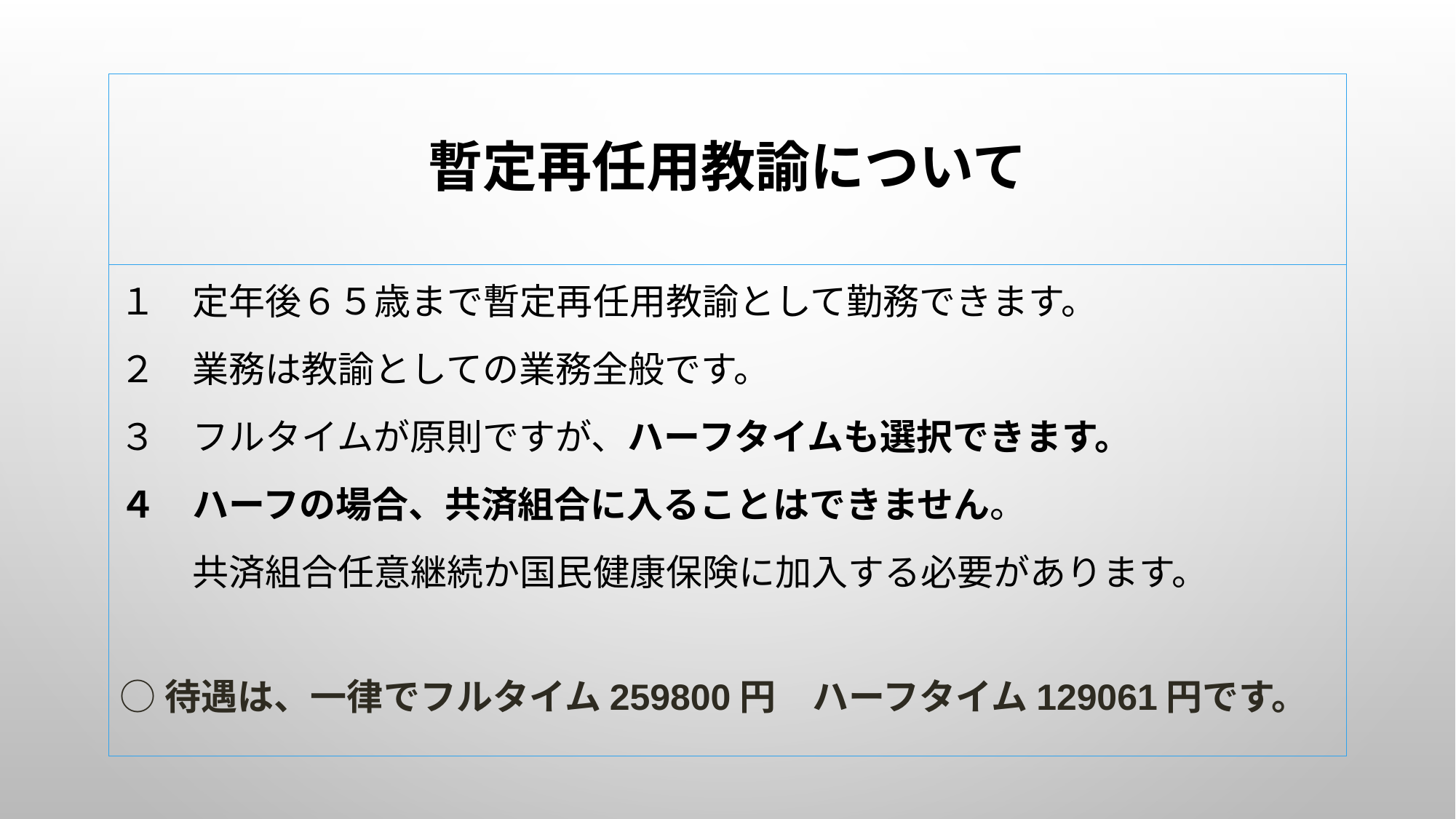

# 暫定再任用教諭について
１　定年後６５歳まで暫定再任用教諭として勤務できます。
２　業務は教諭としての業務全般です。
３　フルタイムが原則ですが、ハーフタイムも選択できます。
４　ハーフの場合、共済組合に入ることはできません。
　　共済組合任意継続か国民健康保険に加入する必要があります。

○待遇は、一律でフルタイム259800円　ハーフタイム129061円です。